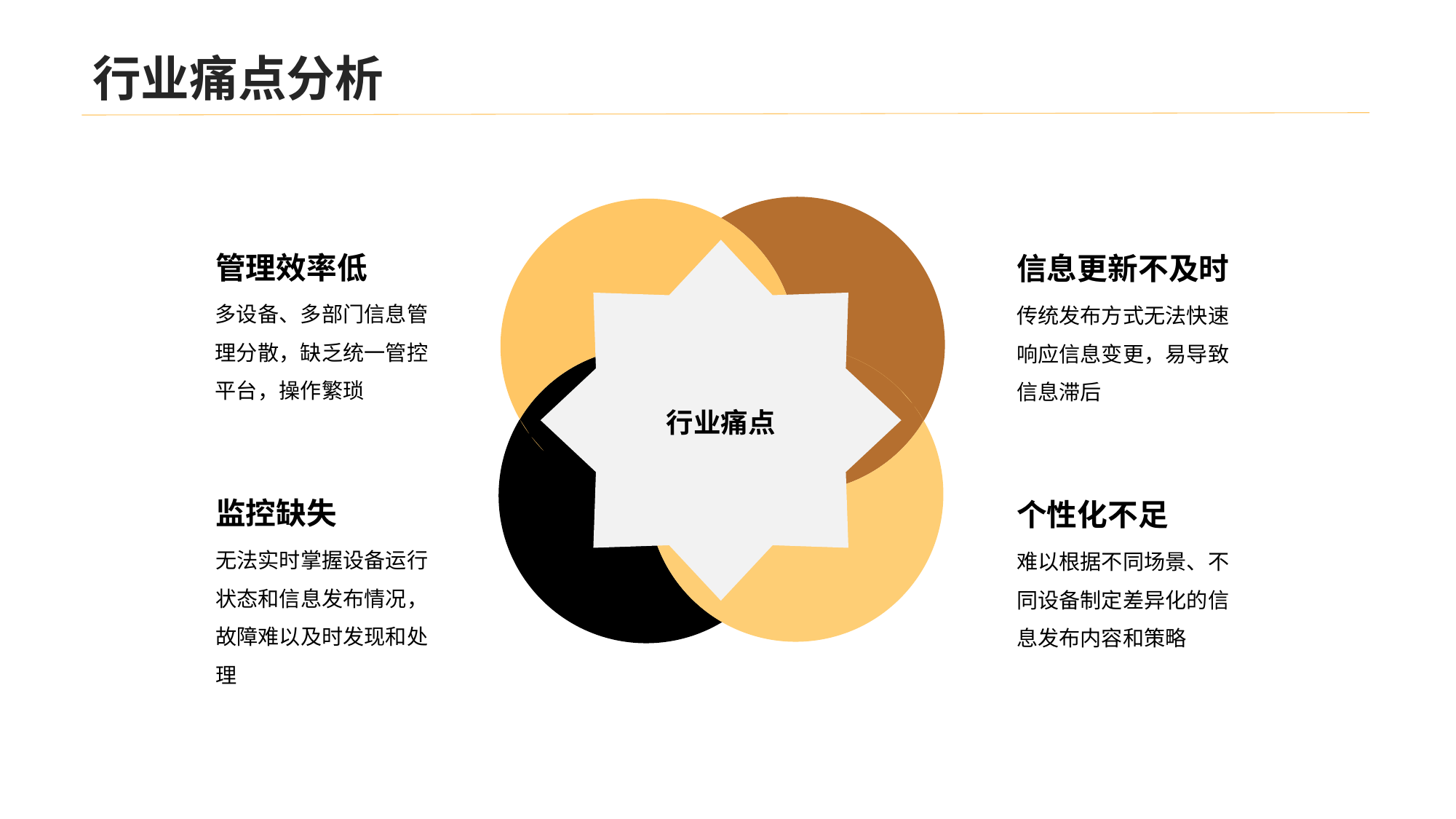

行业痛点分析

行业痛点

管理效率低
信息更新不及时
多设备、多部门信息管理分散，缺乏统一管控平台，操作繁琐
传统发布方式无法快速响应信息变更，易导致信息滞后
监控缺失
个性化不足
无法实时掌握设备运行状态和信息发布情况，故障难以及时发现和处理
难以根据不同场景、不同设备制定差异化的信息发布内容和策略